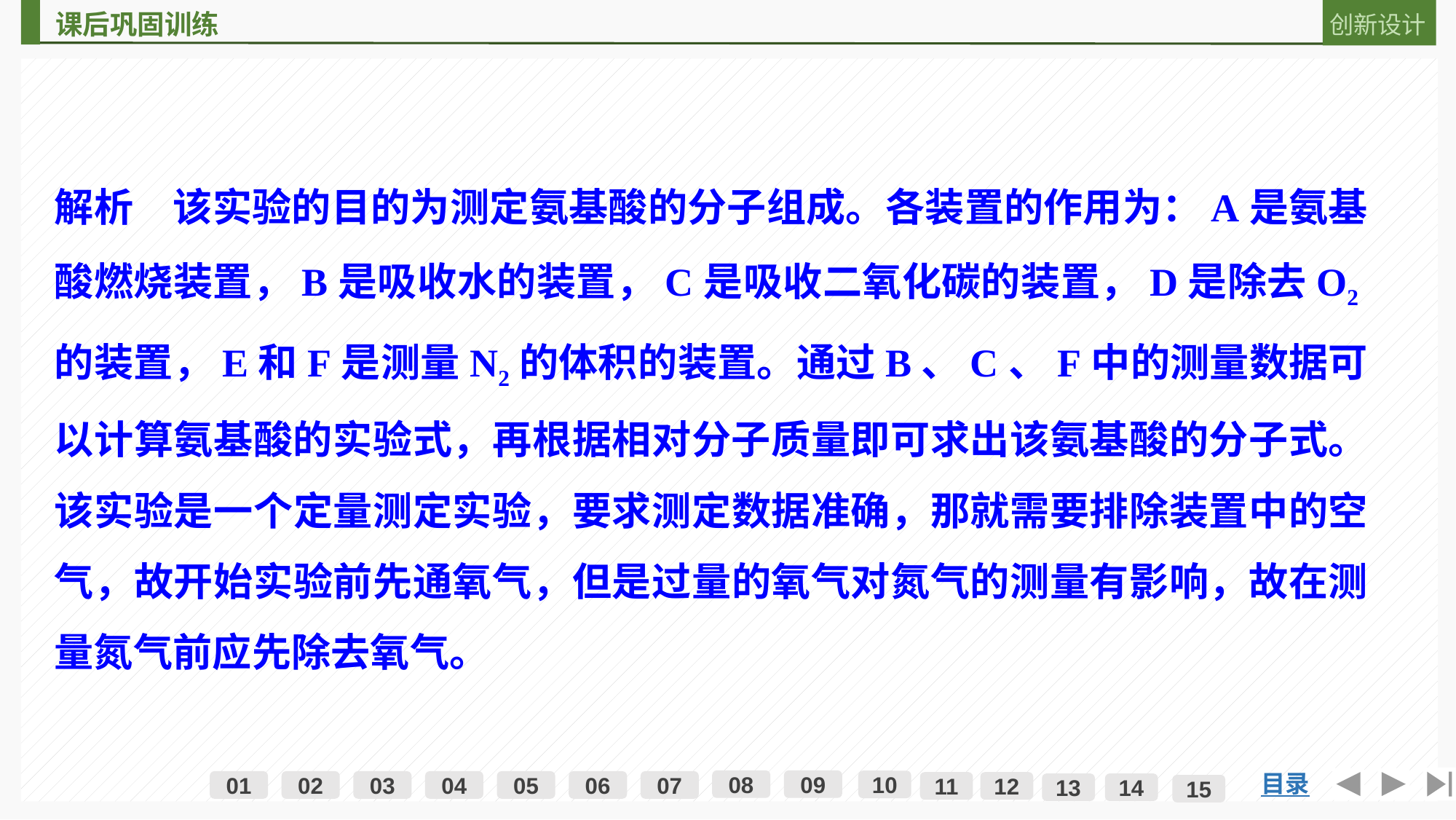

解析　该实验的目的为测定氨基酸的分子组成。各装置的作用为：A是氨基酸燃烧装置，B是吸收水的装置，C是吸收二氧化碳的装置，D是除去O2的装置，E和F是测量N2的体积的装置。通过B、C、F中的测量数据可以计算氨基酸的实验式，再根据相对分子质量即可求出该氨基酸的分子式。该实验是一个定量测定实验，要求测定数据准确，那就需要排除装置中的空气，故开始实验前先通氧气，但是过量的氧气对氮气的测量有影响，故在测量氮气前应先除去氧气。